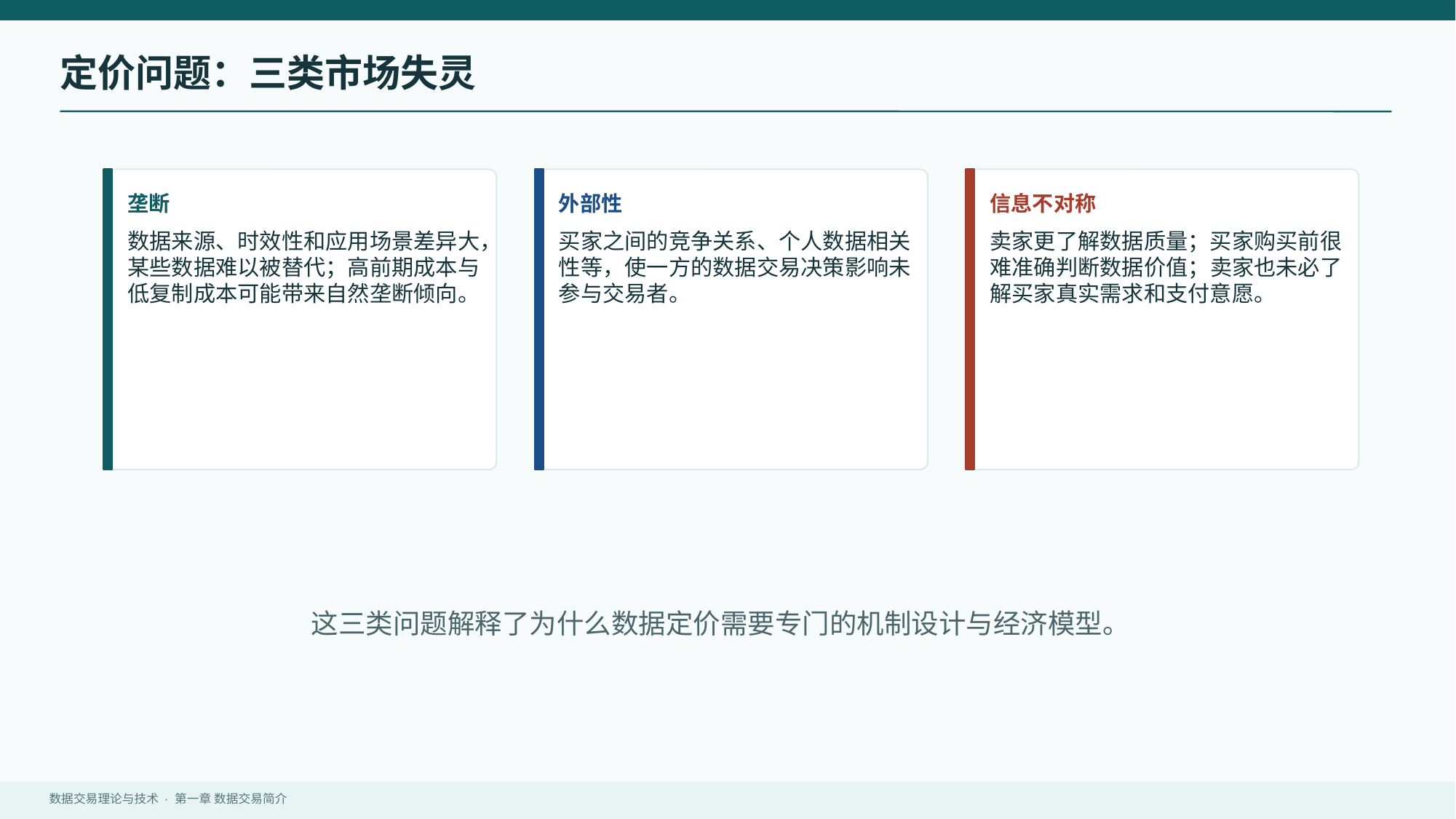

定价问题：三类市场失灵

垄断
外部性
信息不对称
数据来源、时效性和应用场景差异大，某些数据难以被替代；高前期成本与低复制成本可能带来自然垄断倾向。
买家之间的竞争关系、个人数据相关性等，使一方的数据交易决策影响未参与交易者。
卖家更了解数据质量；买家购买前很难准确判断数据价值；卖家也未必了解买家真实需求和支付意愿。
这三类问题解释了为什么数据定价需要专门的机制设计与经济模型。
65